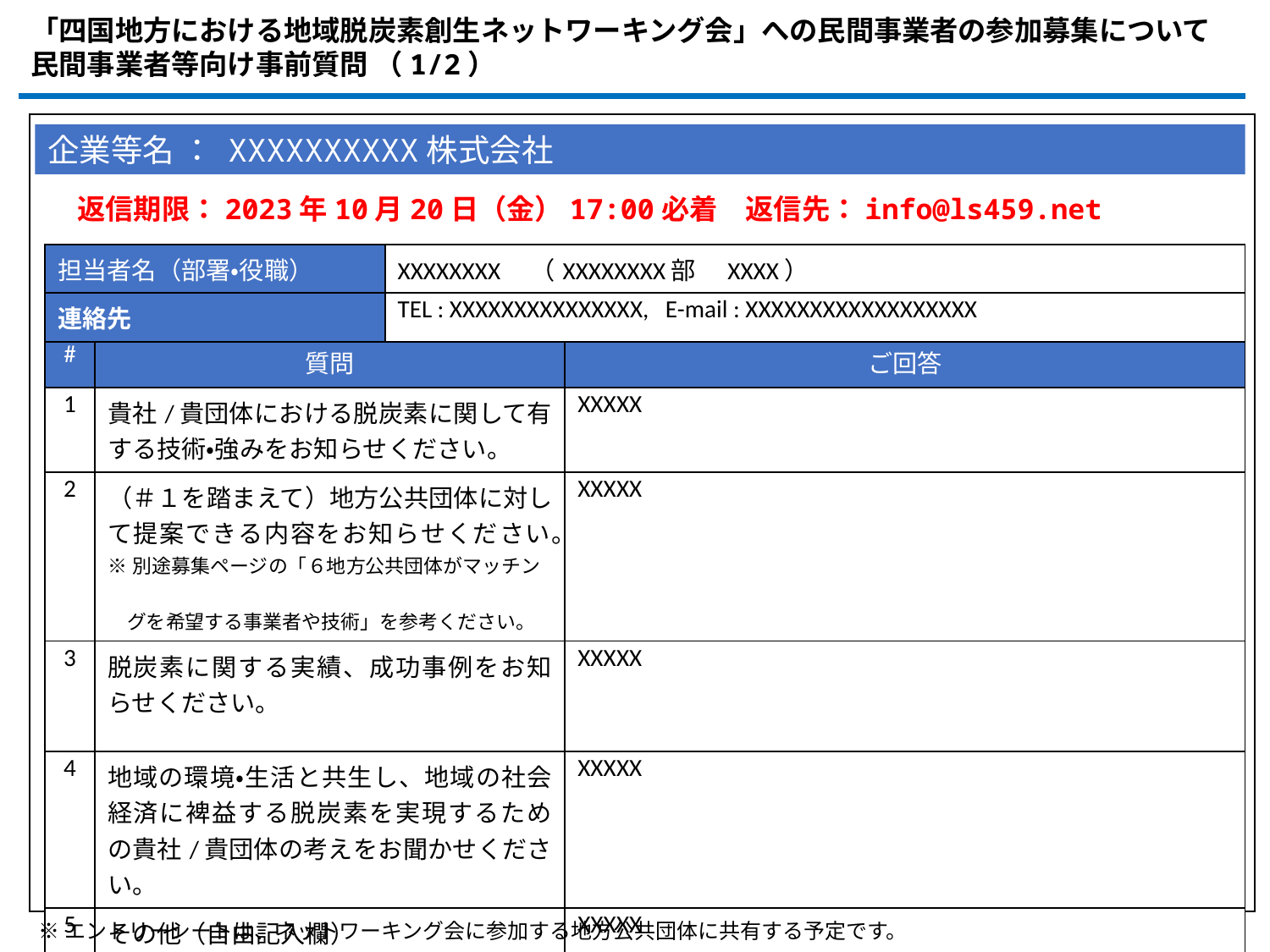

「四国地方における地域脱炭素創生ネットワーキング会」への民間事業者の参加募集について
民間事業者等向け事前質問 （1/2）

企業等名 ： XXXXXXXXXX株式会社
返信期限：2023年10月20日（金）17:00必着　返信先：info@ls459.net
| 担当者名（部署・役職） | XXXXXXXX　（XXXXXXXX部　XXXX） |
| --- | --- |
| 連絡先 | TEL : XXXXXXXXXXXXXXX, E-mail : XXXXXXXXXXXXXXXXXX |
| # | 質問 | ご回答 |
| --- | --- | --- |
| 1 | 貴社/貴団体における脱炭素に関して有する技術・強みをお知らせください。 | XXXXX |
| 2 | （＃１を踏まえて）地方公共団体に対して提案できる内容をお知らせください。 ※別途募集ページの「６地方公共団体がマッチン　 　グを希望する事業者や技術」を参考ください。 | XXXXX |
| 3 | 脱炭素に関する実績、成功事例をお知らせください。 | XXXXX |
| 4 | 地域の環境・生活と共生し、地域の社会経済に裨益する脱炭素を実現するための貴社/貴団体の考えをお聞かせください。 | XXXXX |
| 5 | その他（自由記入欄） | XXXXX |
1
※エントリーシートは、ネットワーキング会に参加する地方公共団体に共有する予定です。